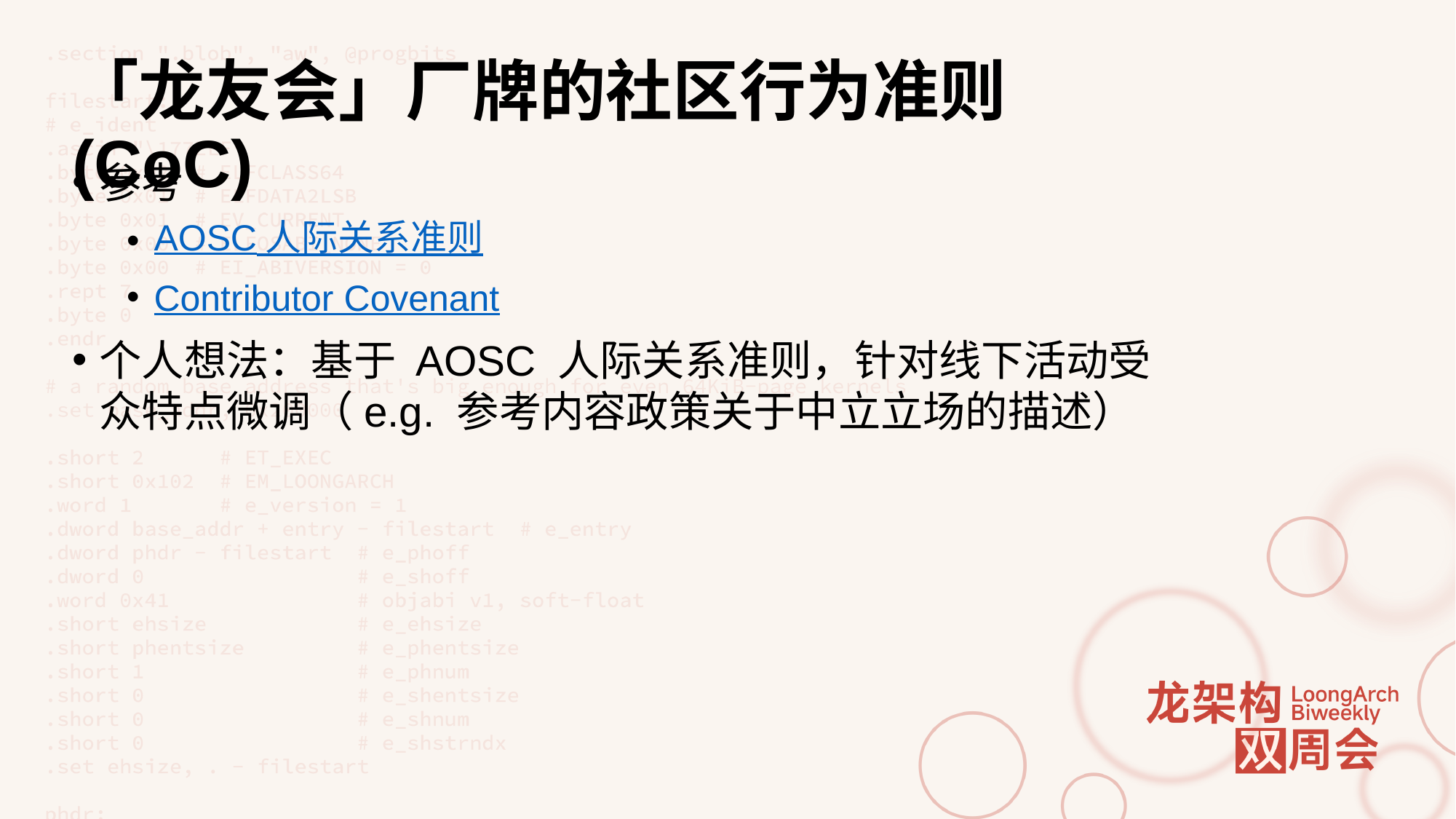

# 「龙友会」厂牌的社区行为准则(CoC)
参考
AOSC 人际关系准则
Contributor Covenant
个人想法：基于 AOSC 人际关系准则，针对线下活动受众特点微调（e.g. 参考内容政策关于中立立场的描述）